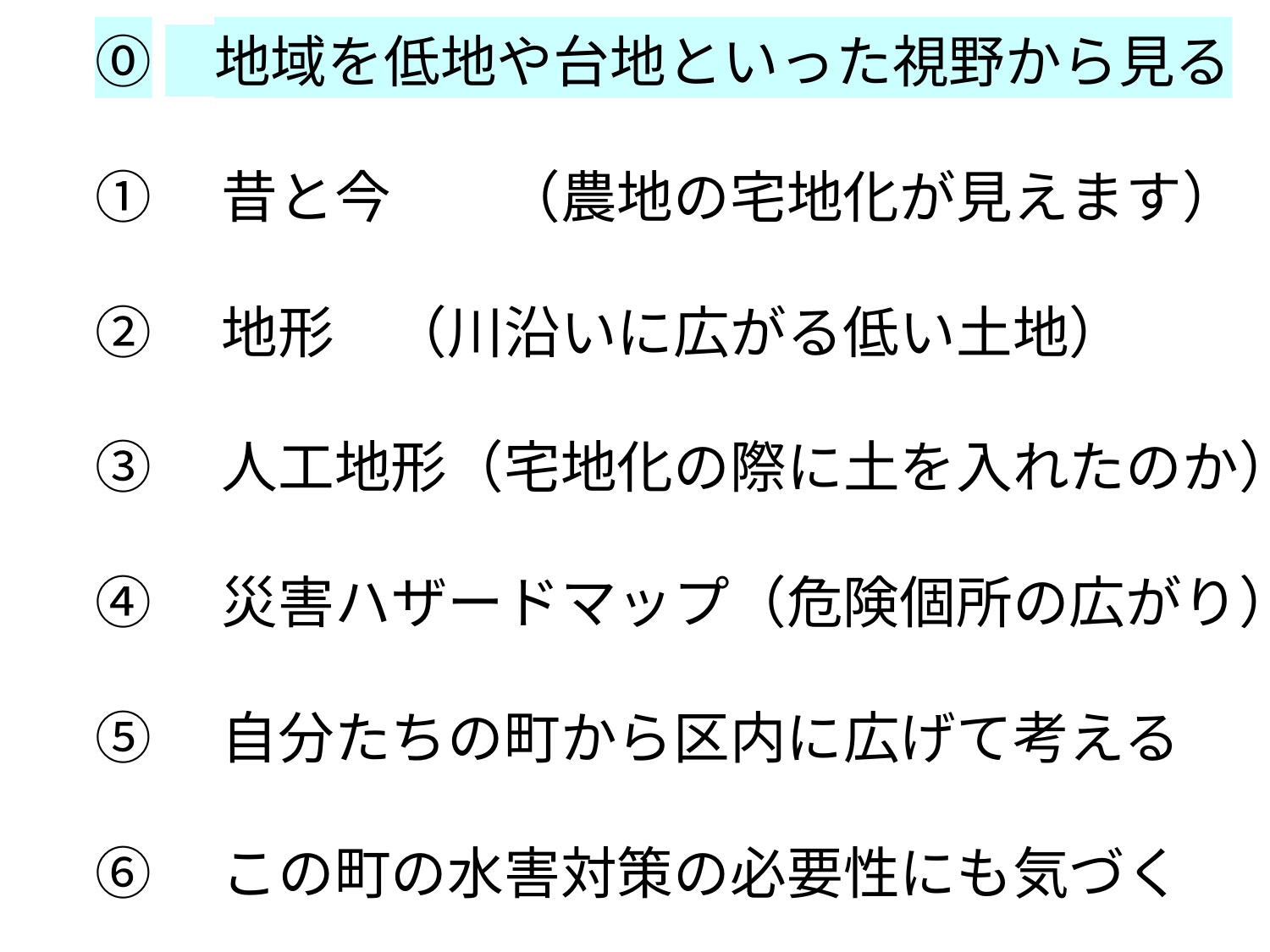

⓪　地域を低地や台地といった視野から見る

①　昔と今　　（農地の宅地化が見えます）

②　地形　（川沿いに広がる低い土地）

③　人工地形（宅地化の際に土を入れたのか）

④　災害ハザードマップ（危険個所の広がり）

⑤　自分たちの町から区内に広げて考える

⑥　この町の水害対策の必要性にも気づく